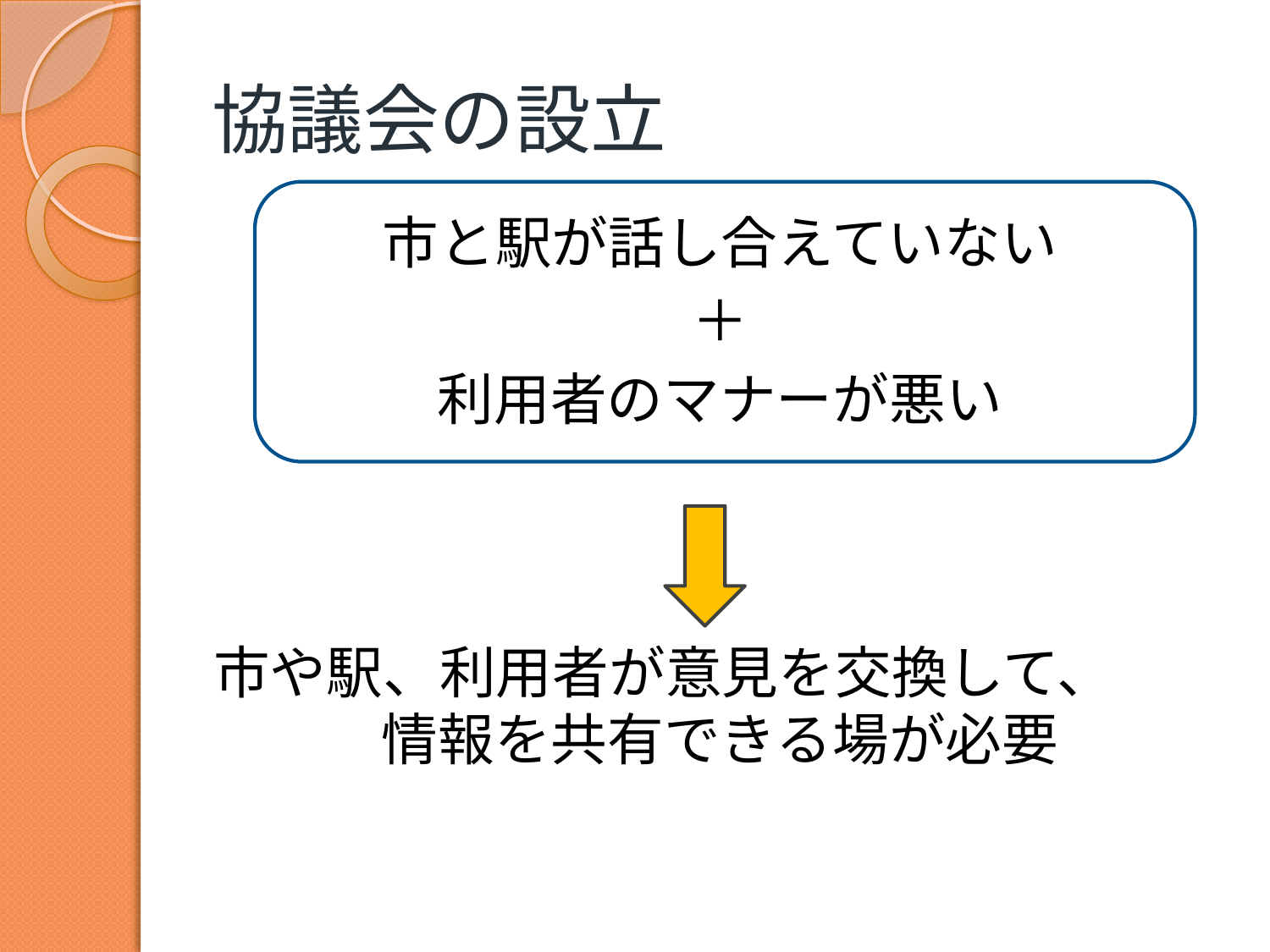

# 協議会の設立

市と駅が話し合えていない
＋
利用者のマナーが悪い

市や駅、利用者が意見を交換して、　　情報を共有できる場が必要